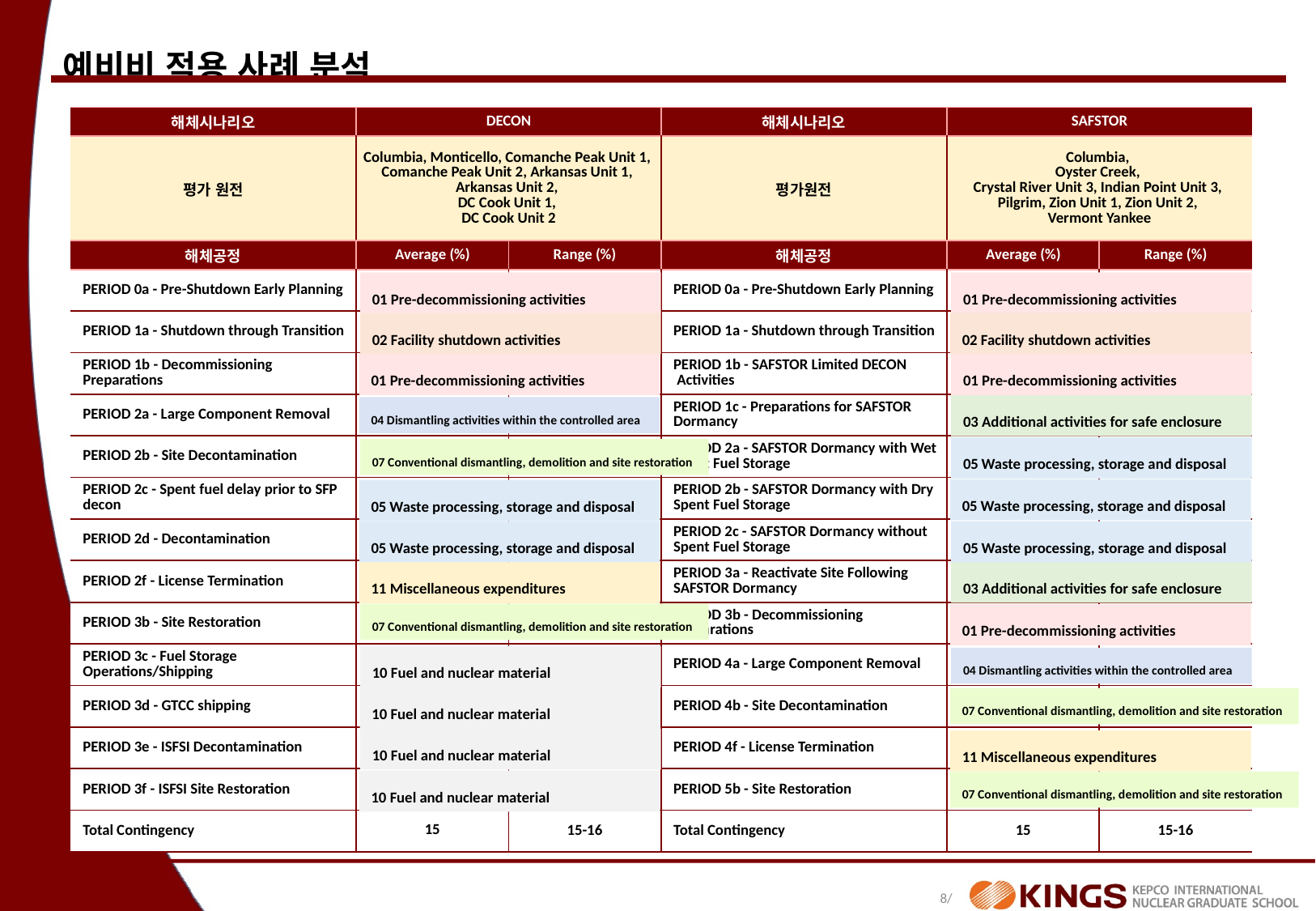

예비비 적용 사례 분석
| 해체시나리오 | DECON |  | 해체시나리오 | SAFSTOR |  |
| --- | --- | --- | --- | --- | --- |
| 평가 원전 | Columbia, Monticello, Comanche Peak Unit 1, Comanche Peak Unit 2, Arkansas Unit 1, Arkansas Unit 2, DC Cook Unit 1, DC Cook Unit 2 |  | 평가원전 | Columbia, Oyster Creek, Crystal River Unit 3, Indian Point Unit 3, Pilgrim, Zion Unit 1, Zion Unit 2, Vermont Yankee |  |
| 해체공정 | Average (%) | Range (%) | 해체공정 | Average (%) | Range (%) |
| PERIOD 0a - Pre-Shutdown Early Planning | 13 | 13 | PERIOD 0a - Pre-Shutdown Early Planning | 9 | 4-13 |
| PERIOD 1a - Shutdown through Transition | 13 | 13 | PERIOD 1a - Shutdown through Transition | 13 | 13 |
| PERIOD 1b - Decommissioning Preparations | 15 | 14-16 | PERIOD 1b - SAFSTOR Limited DECON Activities | 18 | 17-19 |
| PERIOD 2a - Large Component Removal | 19 | 18-21 | PERIOD 1c - Preparations for SAFSTOR Dormancy | 14 | 14 |
| PERIOD 2b - Site Decontamination | 15 | 14-18 | PERIOD 2a - SAFSTOR Dormancy with Wet Spent Fuel Storage | 12 | 8-13 |
| PERIOD 2c - Spent fuel delay prior to SFP decon | 13 | 12-13 | PERIOD 2b - SAFSTOR Dormancy with Dry Spent Fuel Storage | 13 | 12-13 |
| PERIOD 2d - Decontamination | 16 | 15-18 | PERIOD 2c - SAFSTOR Dormancy without Spent Fuel Storage | 11 | 3-13 |
| PERIOD 2f - License Termination | 17 | 15-18 | PERIOD 3a - Reactivate Site Following SAFSTOR Dormancy | 13 | 13-15 |
| PERIOD 3b - Site Restoration | 13 | 13 | PERIOD 3b - Decommissioning Preparations | 15 | 13-16 |
| PERIOD 3c - Fuel Storage Operations/Shipping | 12 | 12-13 | PERIOD 4a - Large Component Removal | 19 | 13-23 |
| PERIOD 3d - GTCC shipping | 13 | 12-14 | PERIOD 4b - Site Decontamination | 16 | 15-17 |
| PERIOD 3e - ISFSI Decontamination | 17 | 13-20 | PERIOD 4f - License Termination | 16 | 2-18 |
| PERIOD 3f - ISFSI Site Restoration | 13 | 13 | PERIOD 5b - Site Restoration | 13 | 12-16 |
| Total Contingency | 15 | 15-16 | Total Contingency | 15 | 15-16 |
01 Pre-decommissioning activities
01 Pre-decommissioning activities
02 Facility shutdown activities
02 Facility shutdown activities
01 Pre-decommissioning activities
01 Pre-decommissioning activities
03 Additional activities for safe enclosure
04 Dismantling activities within the controlled area
05 Waste processing, storage and disposal
07 Conventional dismantling, demolition and site restoration
05 Waste processing, storage and disposal
05 Waste processing, storage and disposal
05 Waste processing, storage and disposal
05 Waste processing, storage and disposal
03 Additional activities for safe enclosure
11 Miscellaneous expenditures
07 Conventional dismantling, demolition and site restoration
01 Pre-decommissioning activities
10 Fuel and nuclear material
04 Dismantling activities within the controlled area
10 Fuel and nuclear material
07 Conventional dismantling, demolition and site restoration
10 Fuel and nuclear material
11 Miscellaneous expenditures
10 Fuel and nuclear material
07 Conventional dismantling, demolition and site restoration